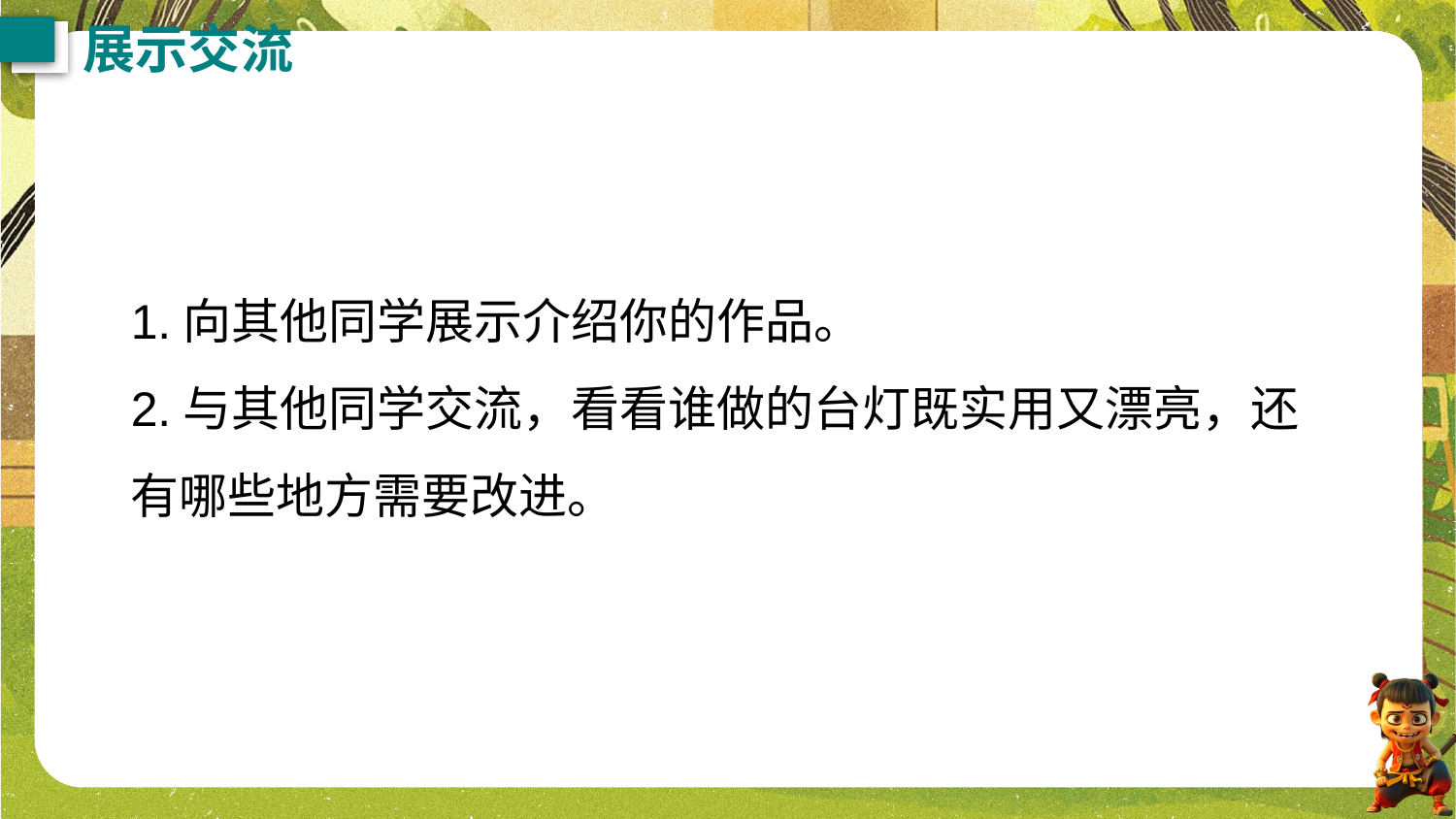

展示交流

1.向其他同学展示介绍你的作品。
2.与其他同学交流，看看谁做的台灯既实用又漂亮，还有哪些地方需要改进。